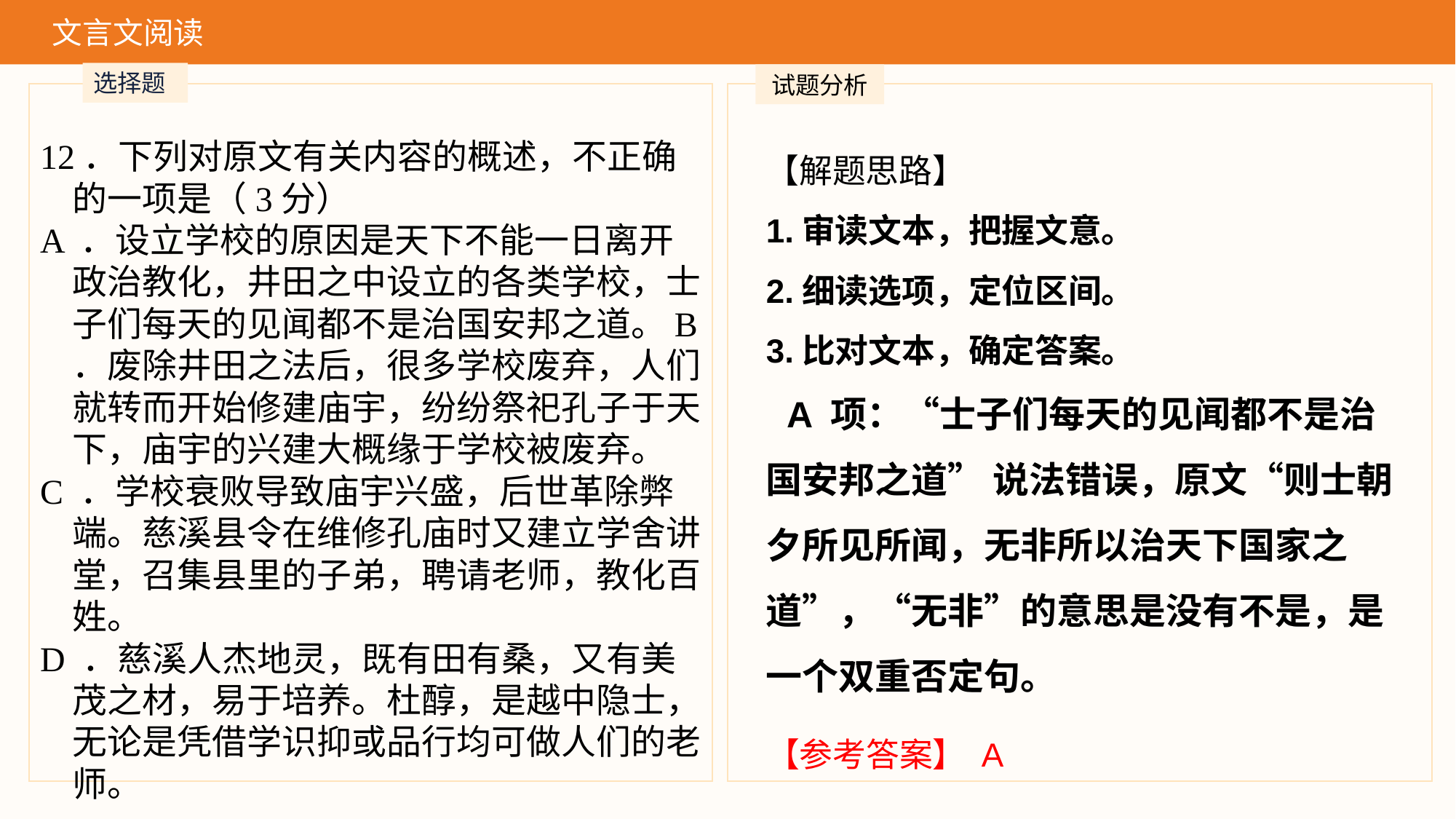

文言文阅读
选择题
试题分析

【解题思路】
1.审读文本，把握文意。
2.细读选项，定位区间。
3.比对文本，确定答案。
  A 项：“士子们每天的见闻都不是治国安邦之道” 说法错误，原文“则士朝夕所见所闻，无非所以治天下国家之道”，“无非”的意思是没有不是，是一个双重否定句。

12．下列对原文有关内容的概述，不正确的一项是（3分）
A ．设立学校的原因是天下不能一日离开政治教化，井田之中设立的各类学校，士子们每天的见闻都不是治国安邦之道。B ．废除井田之法后，很多学校废弃，人们就转而开始修建庙宇，纷纷祭祀孔子于天下，庙宇的兴建大概缘于学校被废弃。
C ．学校衰败导致庙宇兴盛，后世革除弊端。慈溪县令在维修孔庙时又建立学舍讲堂，召集县里的子弟，聘请老师，教化百姓。
D ．慈溪人杰地灵，既有田有桑，又有美茂之材，易于培养。杜醇，是越中隐士，无论是凭借学识抑或品行均可做人们的老师。
【参考答案】 A